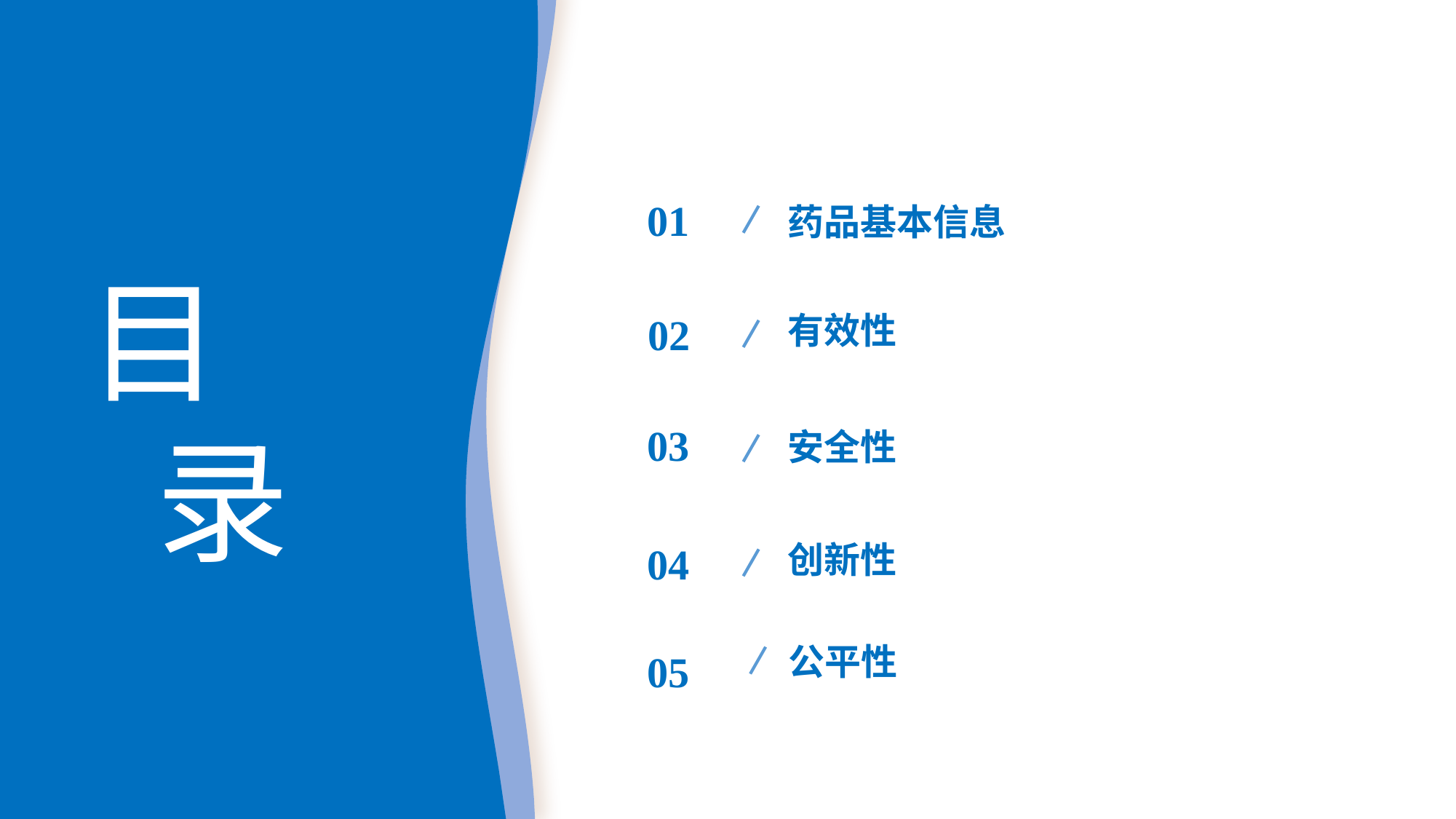

01
02
03
04

药品基本信息
有效性
安全性
创新性
目
录

公平性
05